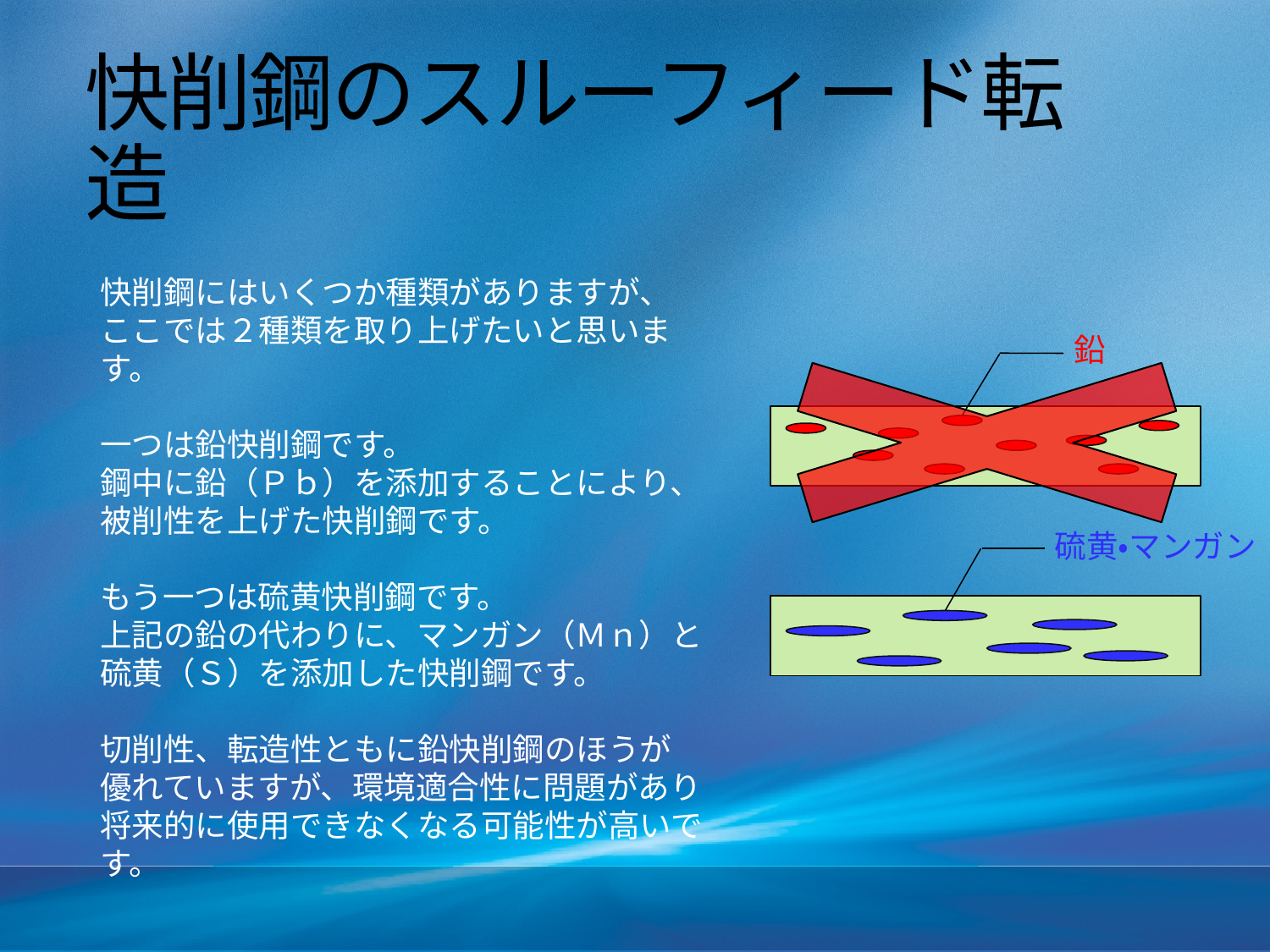

# 快削鋼のスルーフィード転造
快削鋼にはいくつか種類がありますが、
ここでは２種類を取り上げたいと思います。

一つは鉛快削鋼です。
鋼中に鉛（Ｐｂ）を添加することにより、被削性を上げた快削鋼です。

もう一つは硫黄快削鋼です。
上記の鉛の代わりに、マンガン（Ｍｎ）と
硫黄（Ｓ）を添加した快削鋼です。

切削性、転造性ともに鉛快削鋼のほうが
優れていますが、環境適合性に問題があり将来的に使用できなくなる可能性が高いです。

鉛

硫黄・マンガン